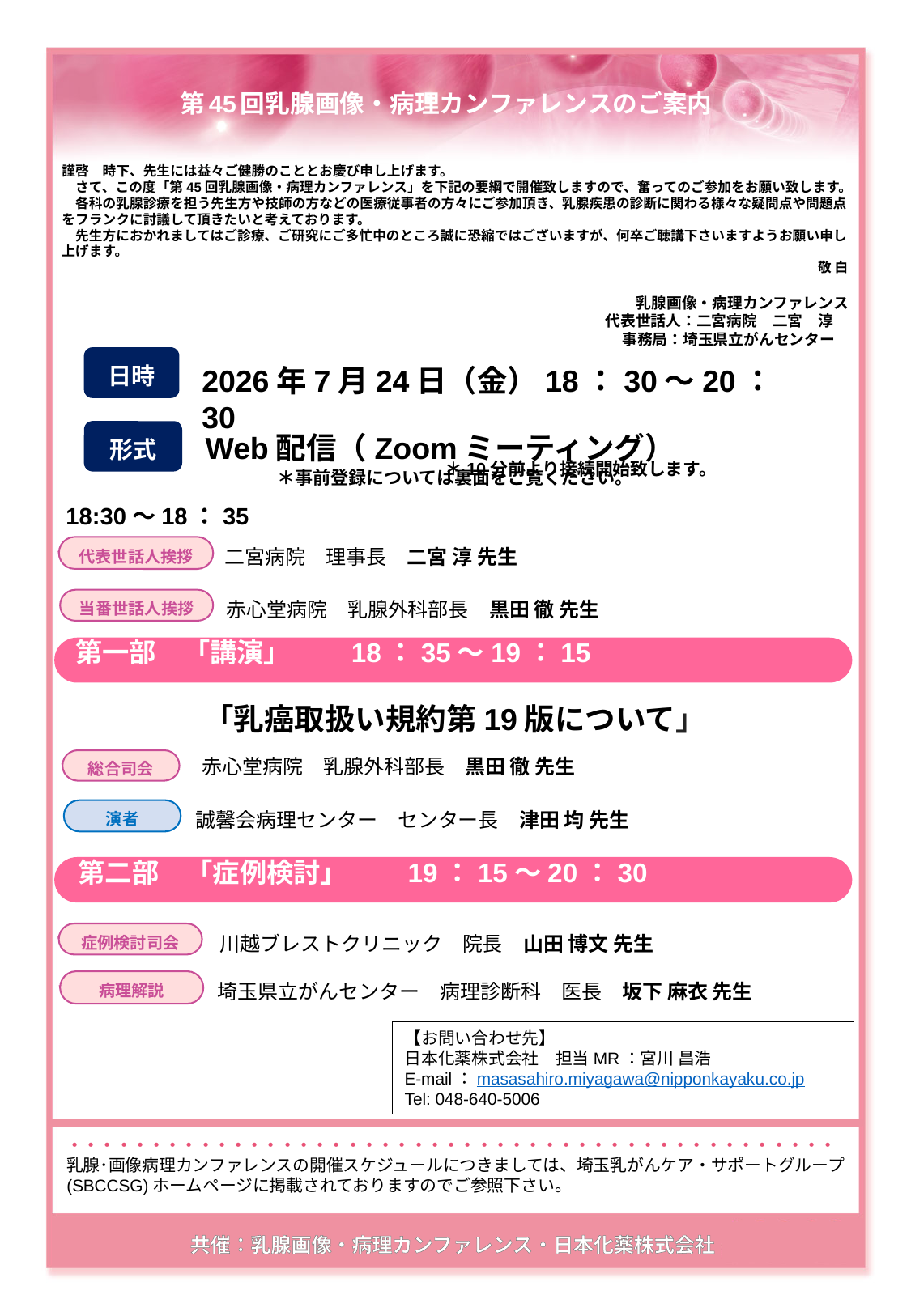

# 第45回乳腺画像・病理カンファレンスのご案内
謹啓　時下、先生には益々ご健勝のこととお慶び申し上げます。
　さて、この度「第45回乳腺画像・病理カンファレンス」を下記の要綱で開催致しますので、奮ってのご参加をお願い致します。
　各科の乳腺診療を担う先生方や技師の方などの医療従事者の方々にご参加頂き、乳腺疾患の診断に関わる様々な疑問点や問題点をフランクに討議して頂きたいと考えております。
　先生方におかれましてはご診療、ご研究にご多忙中のところ誠に恐縮ではございますが、何卒ご聴講下さいますようお願い申し上げます。
敬 白

乳腺画像・病理カンファレンス
代表世話人：二宮病院　二宮　淳
事務局：埼玉県立がんセンター
日時
2026年7月24日（金）18：30～20：30
						＊10分前より接続開始致します。
形式
Web配信（Zoomミーティング）
＊事前登録については裏面をご覧ください。
18:30～18：35
代表世話人挨拶
二宮病院　理事長　二宮 淳 先生
当番世話人挨拶
赤心堂病院　乳腺外科部長　黒田 徹 先生
第一部　「講演」　　18：35～19：15
「乳癌取扱い規約第19版について」
赤心堂病院　乳腺外科部長　黒田 徹 先生
総合司会

演者
誠馨会病理センター　センター長　津田 均 先生
第二部　「症例検討」　　19：15～20：30
症例検討司会
 川越ブレストクリニック　院長　山田 博文 先生
病理解説
埼玉県立がんセンター　病理診断科　医長　坂下 麻衣 先生
【お問い合わせ先】
日本化薬株式会社　担当MR：宮川 昌浩
E-mail：masasahiro.miyagawa@nipponkayaku.co.jp
Tel: 048-640-5006

・・・・・・・・・・・・・・・・・・・・・・・・・・・・・・・・・・・・・・・・・・・・・・・乳腺･画像病理カンファレンスの開催スケジュールにつきましては、埼玉乳がんケア・サポートグループ(SBCCSG)ホームページに掲載されておりますのでご参照下さい。

共催：乳腺画像・病理カンファレンス・日本化薬株式会社